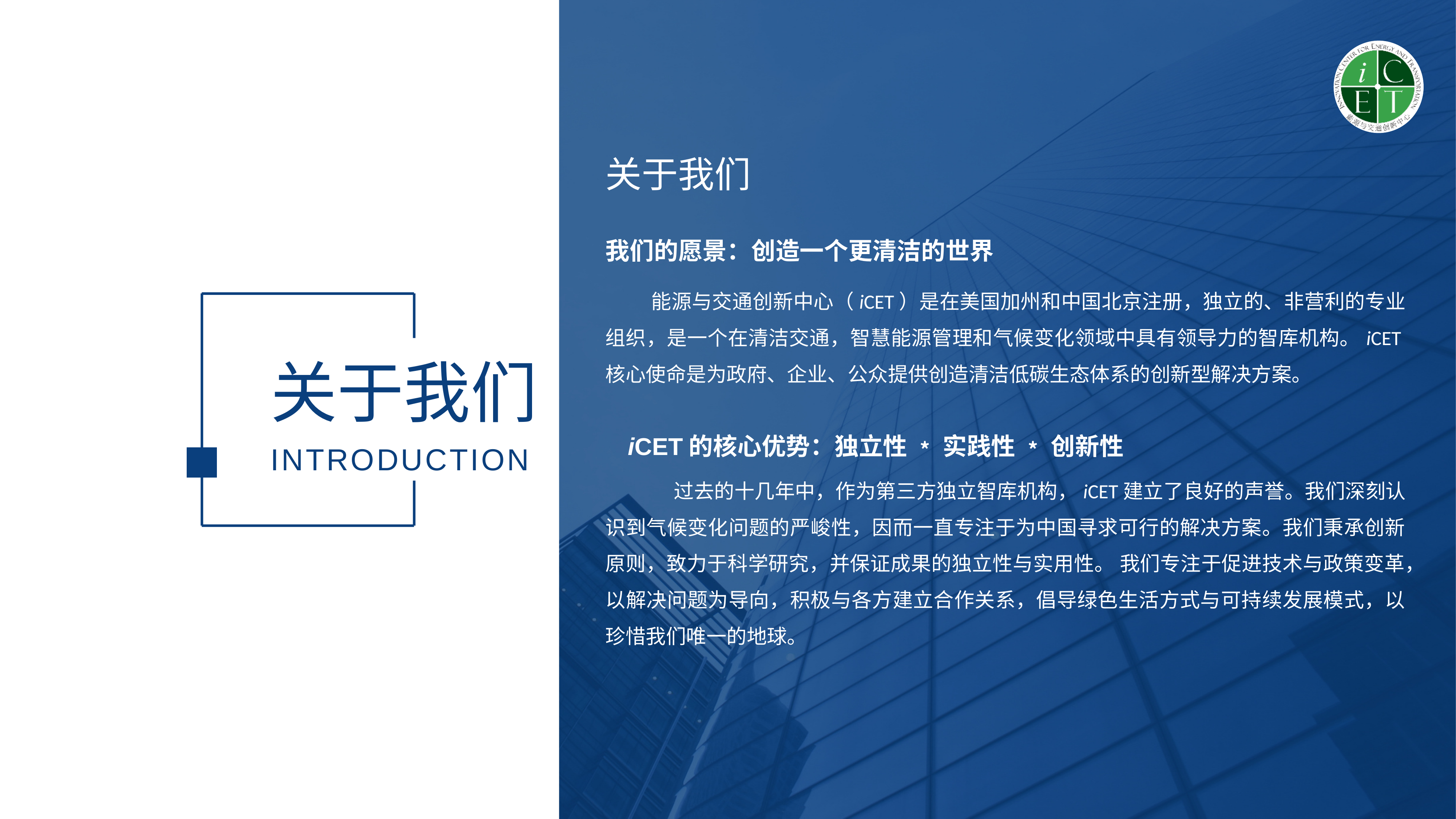

关于我们
我们的愿景：创造一个更清洁的世界
    能源与交通创新中心（iCET）是在美国加州和中国北京注册，独立的、非营利的专业组织，是一个在清洁交通，智慧能源管理和气候变化领域中具有领导力的智库机构。iCET核心使命是为政府、企业、公众提供创造清洁低碳生态体系的创新型解决方案。

iCET的核心优势：独立性 ﹡ 实践性 ﹡ 创新性
         过去的十几年中，作为第三方独立智库机构，iCET建立了良好的声誉。我们深刻认识到气候变化问题的严峻性，因而一直专注于为中国寻求可行的解决方案。我们秉承创新原则，致力于科学研究，并保证成果的独立性与实用性。 我们专注于促进技术与政策变革，以解决问题为导向，积极与各方建立合作关系，倡导绿色生活方式与可持续发展模式，以珍惜我们唯一的地球。

关于我们
INTRODUCTION